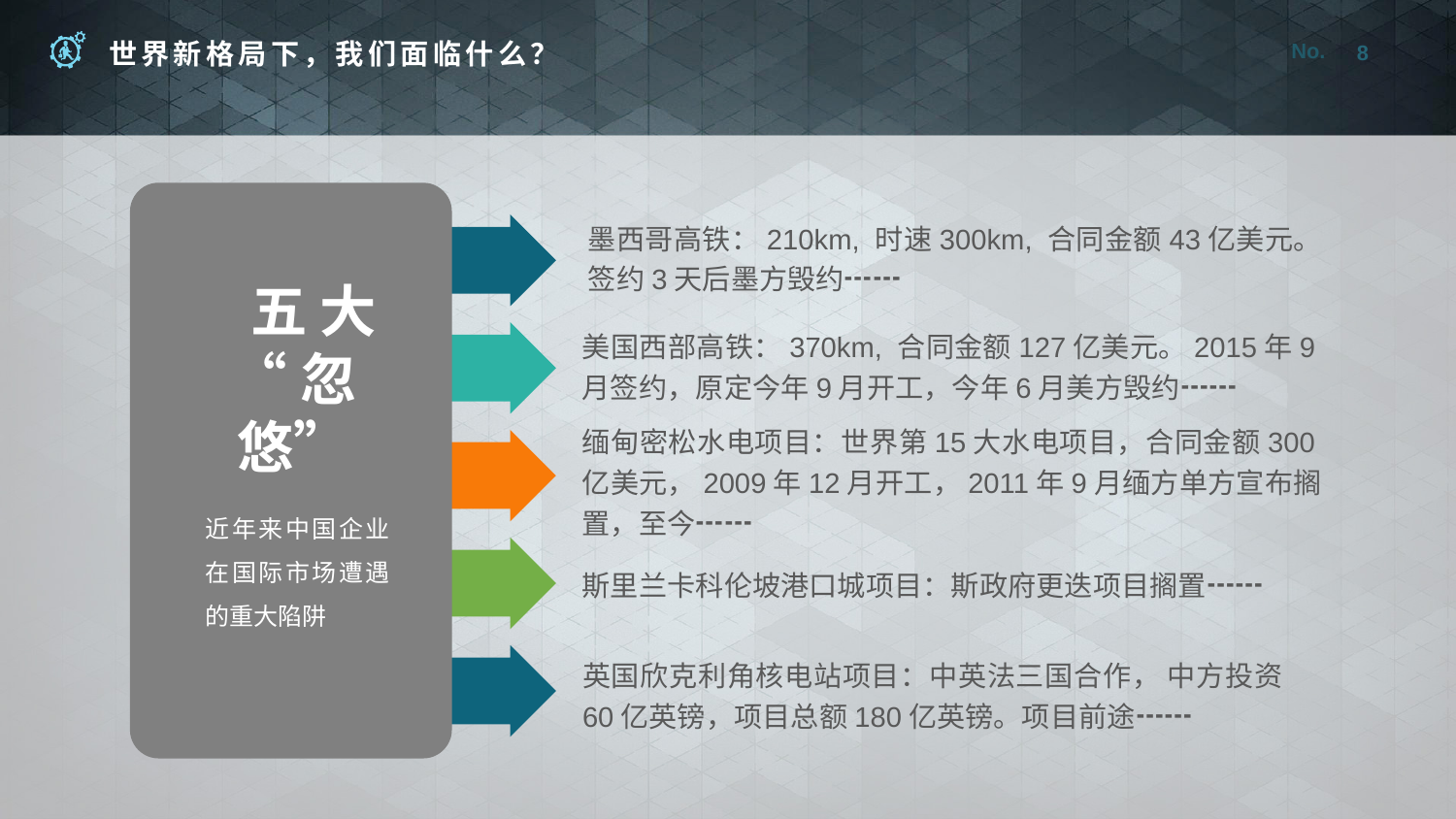

8

墨西哥高铁：210km, 时速300km, 合同金额43亿美元。签约3天后墨方毁约┅┅
  五 大
“忽 悠”

美国西部高铁：370km, 合同金额127亿美元。2015年9月签约，原定今年9月开工，今年6月美方毁约┅┅
缅甸密松水电项目：世界第15大水电项目，合同金额300亿美元，2009年12月开工，2011年9月缅方单方宣布搁置，至今┅┅

近年来中国企业在国际市场遭遇的重大陷阱

斯里兰卡科伦坡港口城项目：斯政府更迭项目搁置┅┅

英国欣克利角核电站项目：中英法三国合作， 中方投资60亿英镑，项目总额180亿英镑。项目前途┅┅